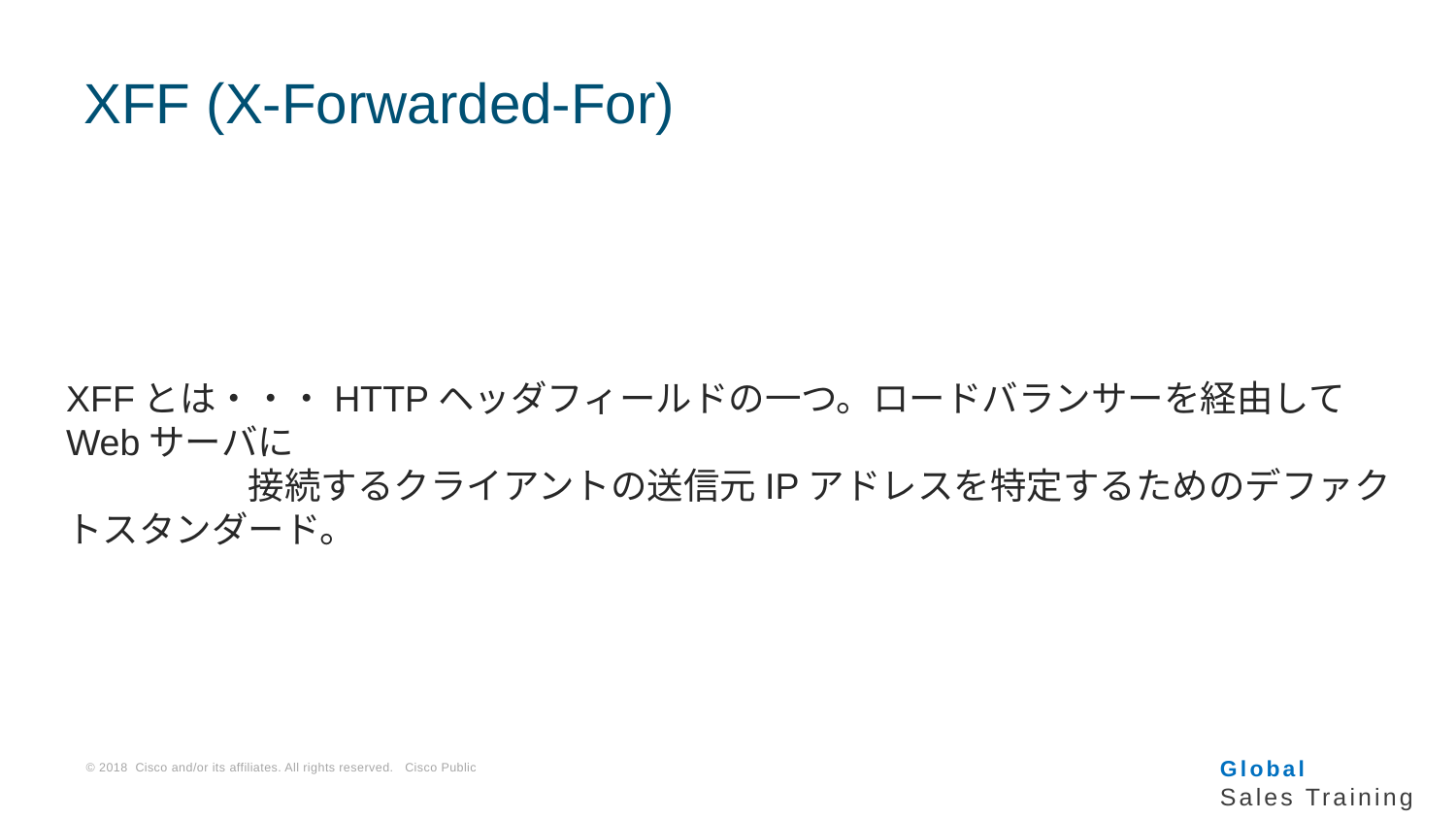

XFF (X-Forwarded-For)
Who

XFFとは・・・HTTPヘッダフィールドの一つ。ロードバランサーを経由してWebサーバに
　　　　　接続するクライアントの送信元IPアドレスを特定するためのデファクトスタンダード。
More Context